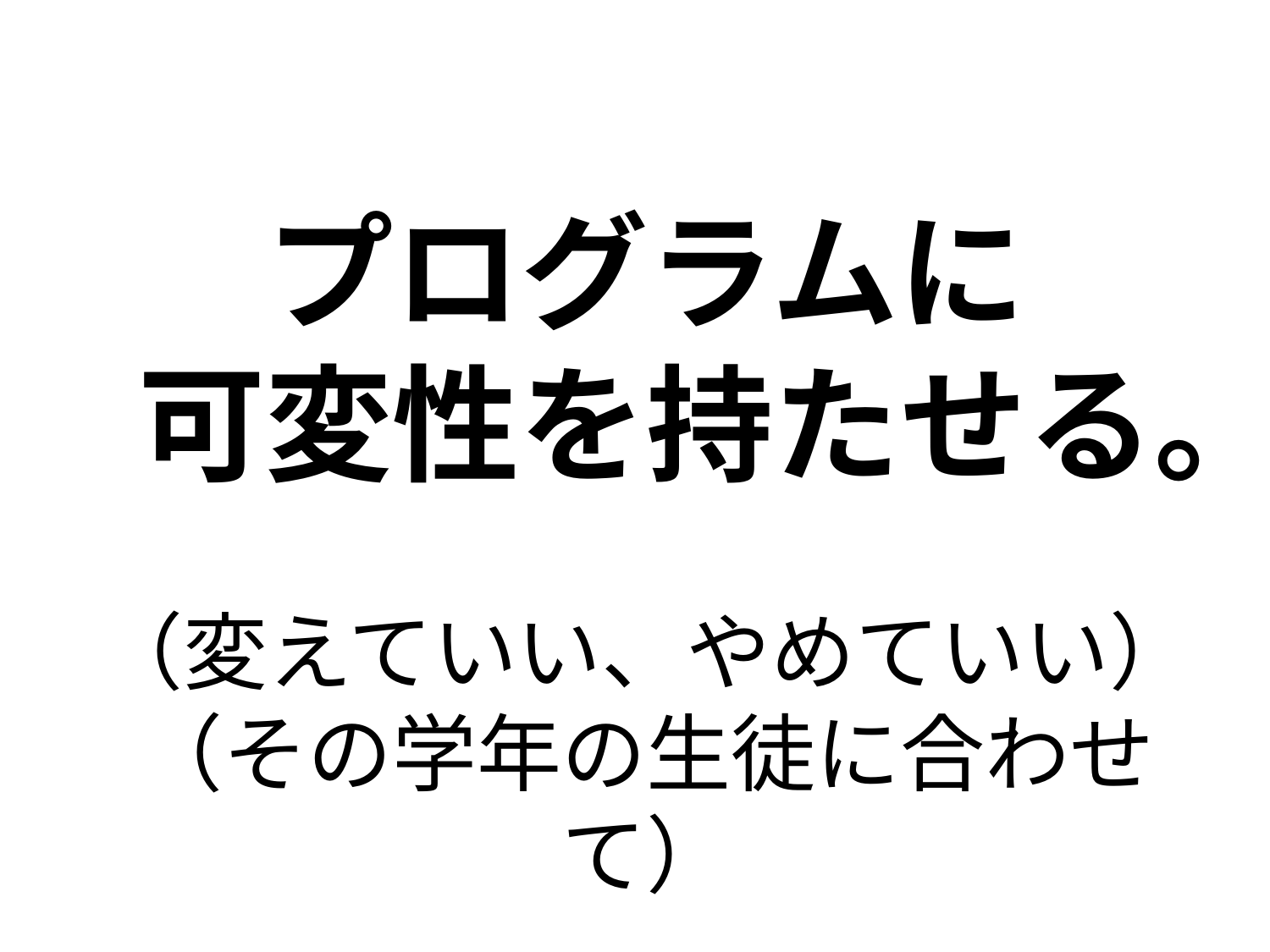

プログラムに
可変性を持たせる。

（変えていい、やめていい）
（その学年の生徒に合わせて）